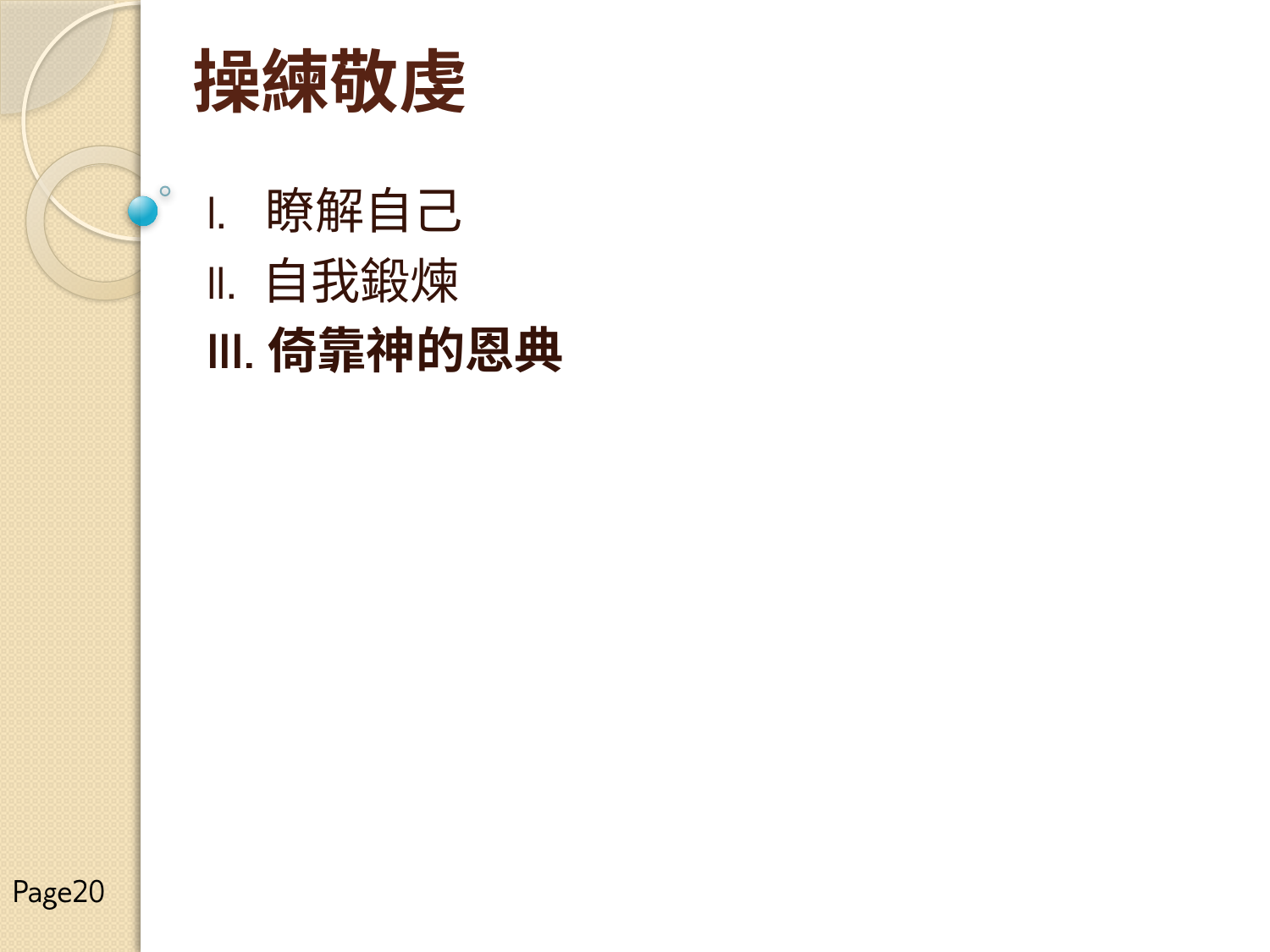

操練敬虔
I.  瞭解自己
II. 自我鍛煉
III.倚靠神的恩典

Page20